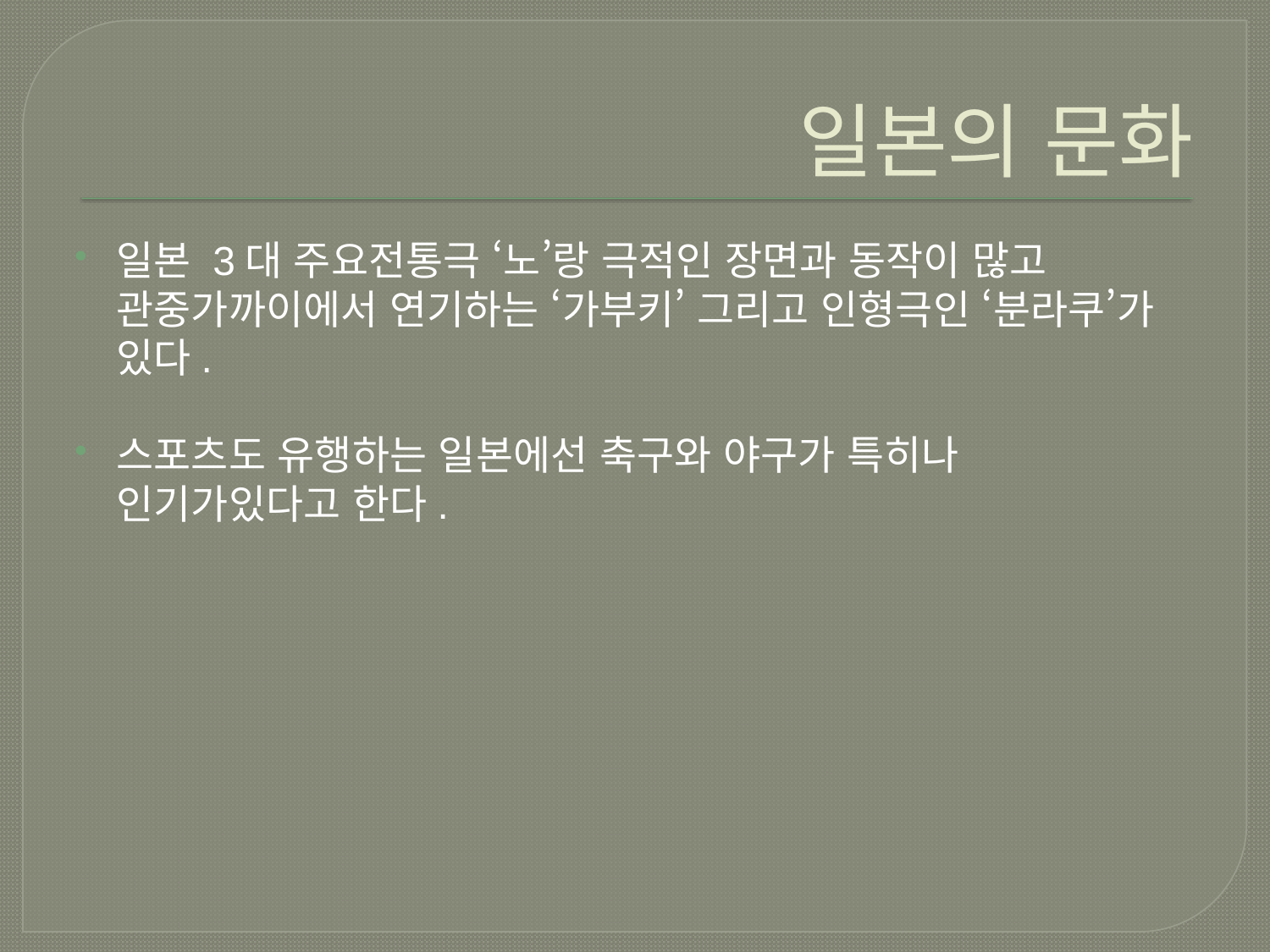

# 일본의 문화
일본 3대 주요전통극 ‘노’랑 극적인 장면과 동작이 많고 관중가까이에서 연기하는 ‘가부키’ 그리고 인형극인 ‘분라쿠’가 있다.

스포츠도 유행하는 일본에선 축구와 야구가 특히나  인기가있다고 한다.